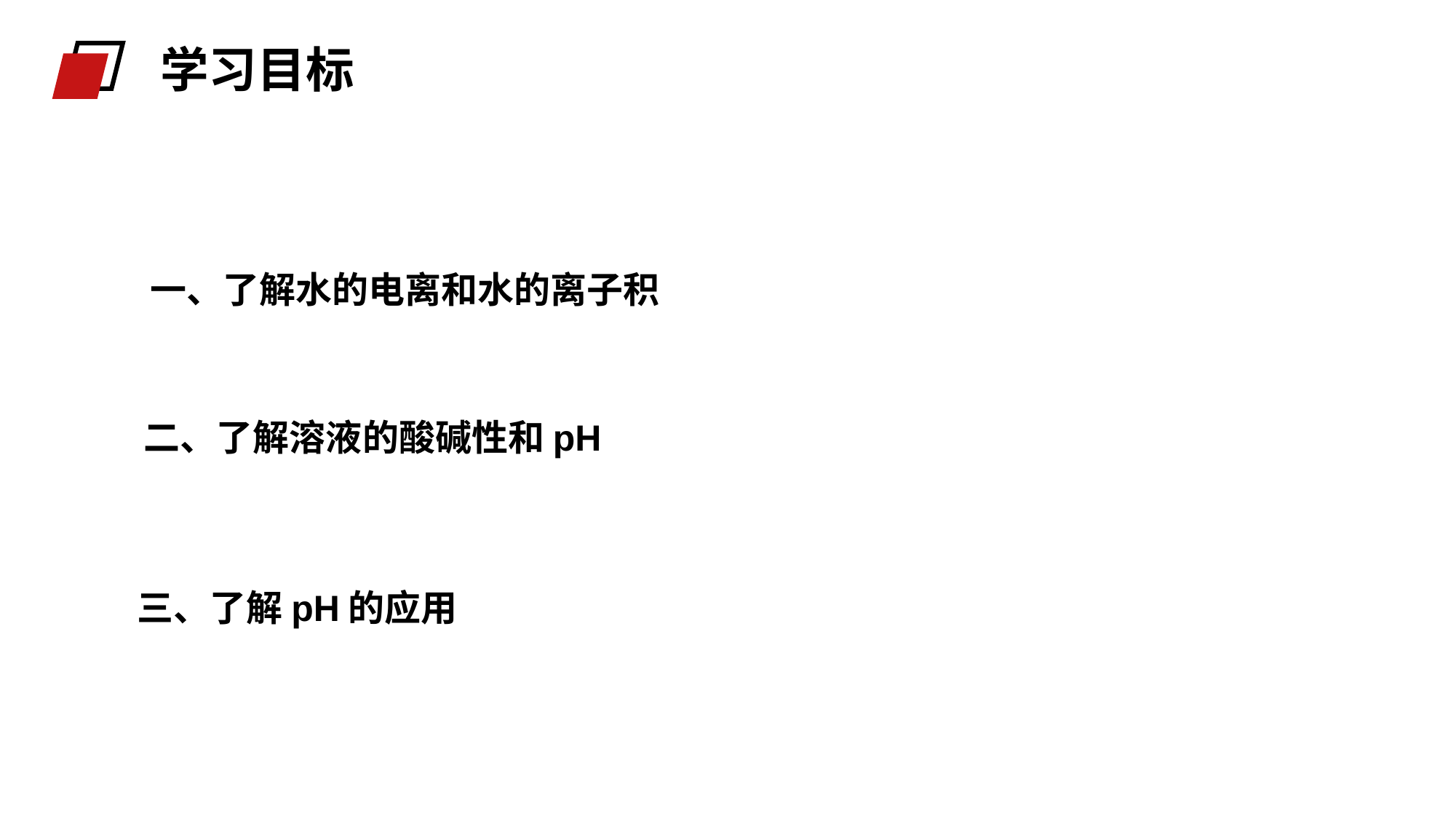

学习目标
一、了解水的电离和水的离子积
二、了解溶液的酸碱性和pH
三、了解pH的应用